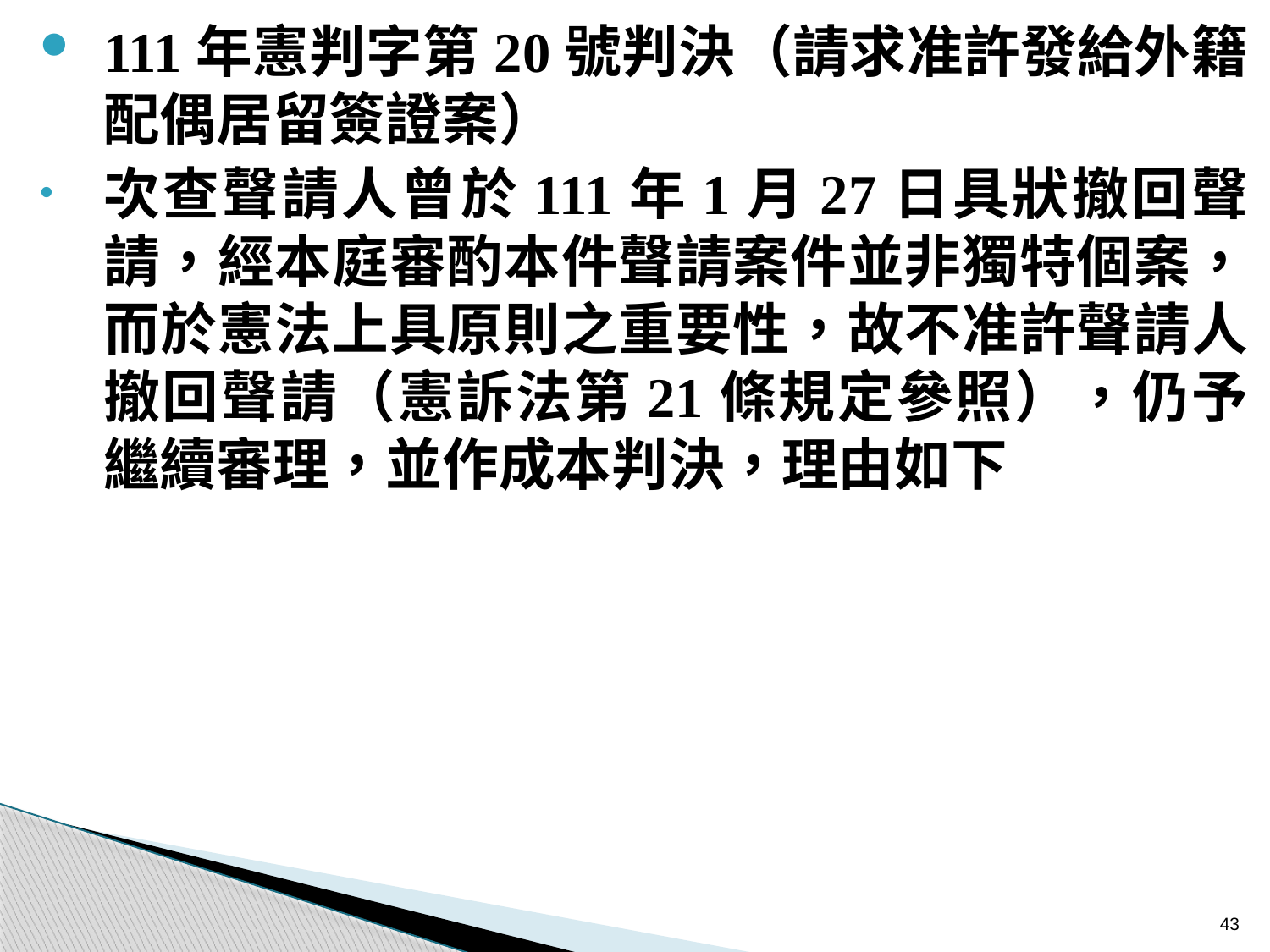

111年憲判字第20號判決（請求准許發給外籍配偶居留簽證案）
次查聲請人曾於111年1月27日具狀撤回聲請，經本庭審酌本件聲請案件並非獨特個案，而於憲法上具原則之重要性，故不准許聲請人撤回聲請（憲訴法第21條規定參照），仍予繼續審理，並作成本判決，理由如下
43